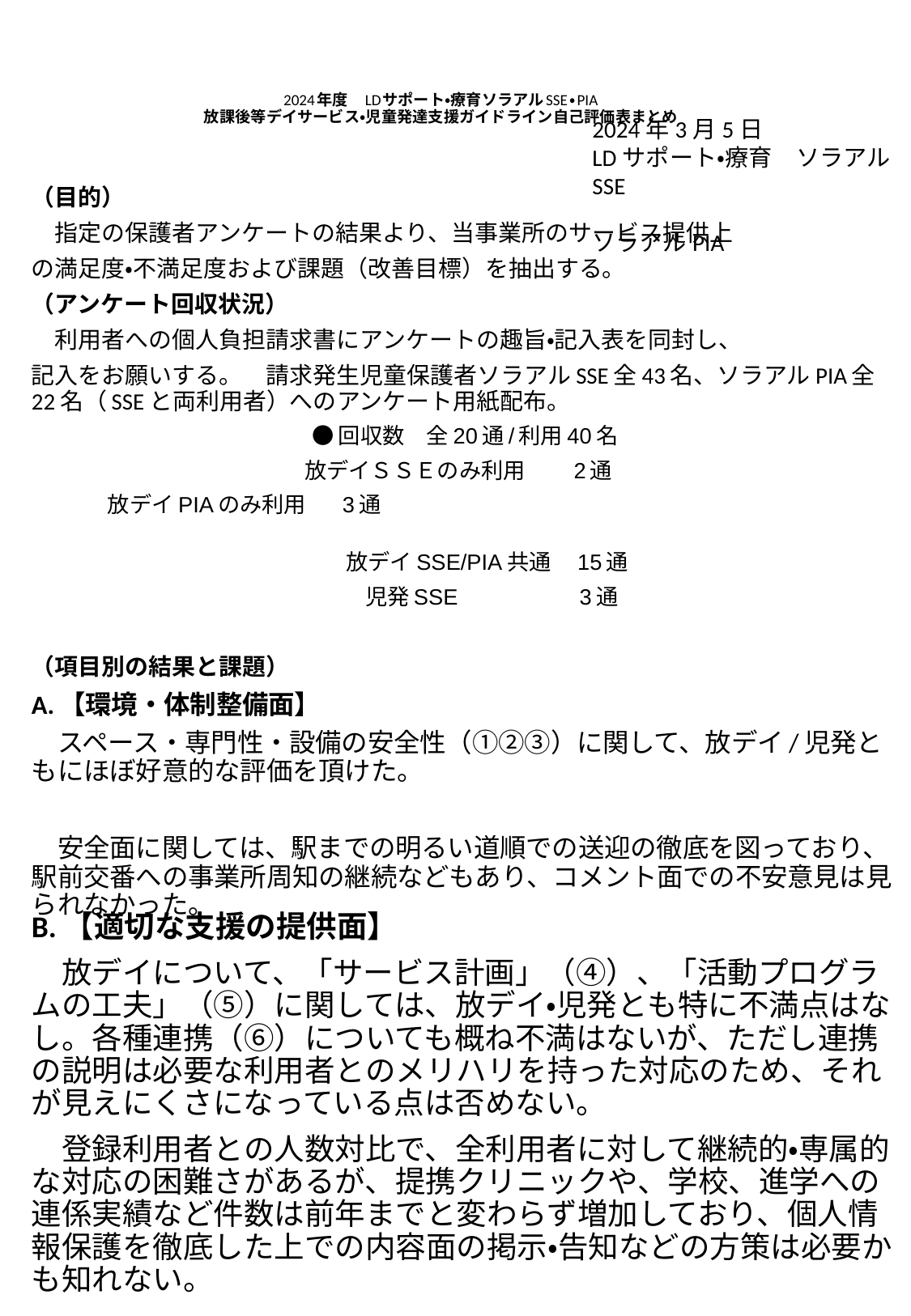

# 2024年度　LDサポート・療育ソラアルSSE・PIA 放課後等デイサービス・児童発達支援ガイドライン自己評価表まとめ
2024年3月5日
LDサポート・療育　ソラアルSSE
　　　　　　　　　　　　ソラアルPIA
（目的）
　指定の保護者アンケートの結果より、当事業所のサービス提供上
の満足度・不満足度および課題（改善目標）を抽出する。
（アンケート回収状況）
　利用者への個人負担請求書にアンケートの趣旨・記入表を同封し、
記入をお願いする。　請求発生児童保護者ソラアルSSE全43名、ソラアルPIA全22名（SSEと両利用者）へのアンケート用紙配布。
●回収数　全20通/利用40名
          放デイＳＳＥのみ利用　　2通
　　　放デイPIAのみ利用　  3通
　　　放デイSSE/PIA共通　15通
          児発SSE                    3通

（項目別の結果と課題）
A.【環境・体制整備面】
　スペース・専門性・設備の安全性（①②③）に関して、放デイ/児発ともにほぼ好意的な評価を頂けた。

　安全面に関しては、駅までの明るい道順での送迎の徹底を図っており、駅前交番への事業所周知の継続などもあり、コメント面での不安意見は見られなかった。

B.【適切な支援の提供面】
　放デイについて、「サービス計画」（④）、「活動プログラムの工夫」（⑤）に関しては、放デイ・児発とも特に不満点はなし。各種連携（⑥）についても概ね不満はないが、ただし連携の説明は必要な利用者とのメリハリを持った対応のため、それが見えにくさになっている点は否めない。
　登録利用者との人数対比で、全利用者に対して継続的・専属的な対応の困難さがあるが、提携クリニックや、学校、進学への連係実績など件数は前年までと変わらず増加しており、個人情報保護を徹底した上での内容面の掲示・告知などの方策は必要かも知れない。